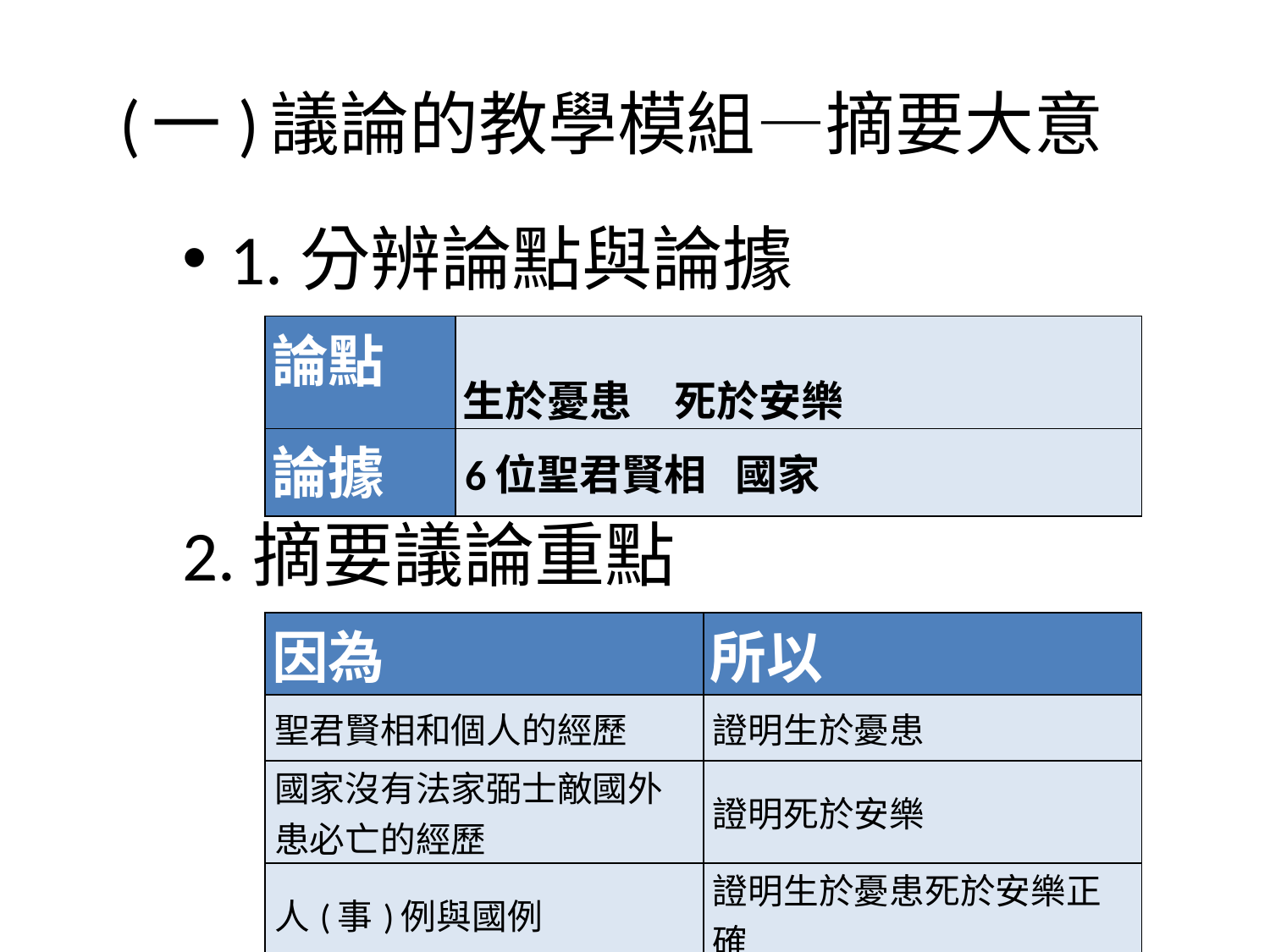

# (一)議論的教學模組—摘要大意
1.分辨論點與論據

2.摘要議論重點

| 論點 | 生於憂患　死於安樂 |
| --- | --- |
| 論據 | 6位聖君賢相 國家 |
| 因為 | 所以 |
| --- | --- |
| 聖君賢相和個人的經歷 | 證明生於憂患 |
| 國家沒有法家弼士敵國外患必亡的經歷 | 證明死於安樂 |
| 人(事)例與國例 | 證明生於憂患死於安樂正確 |